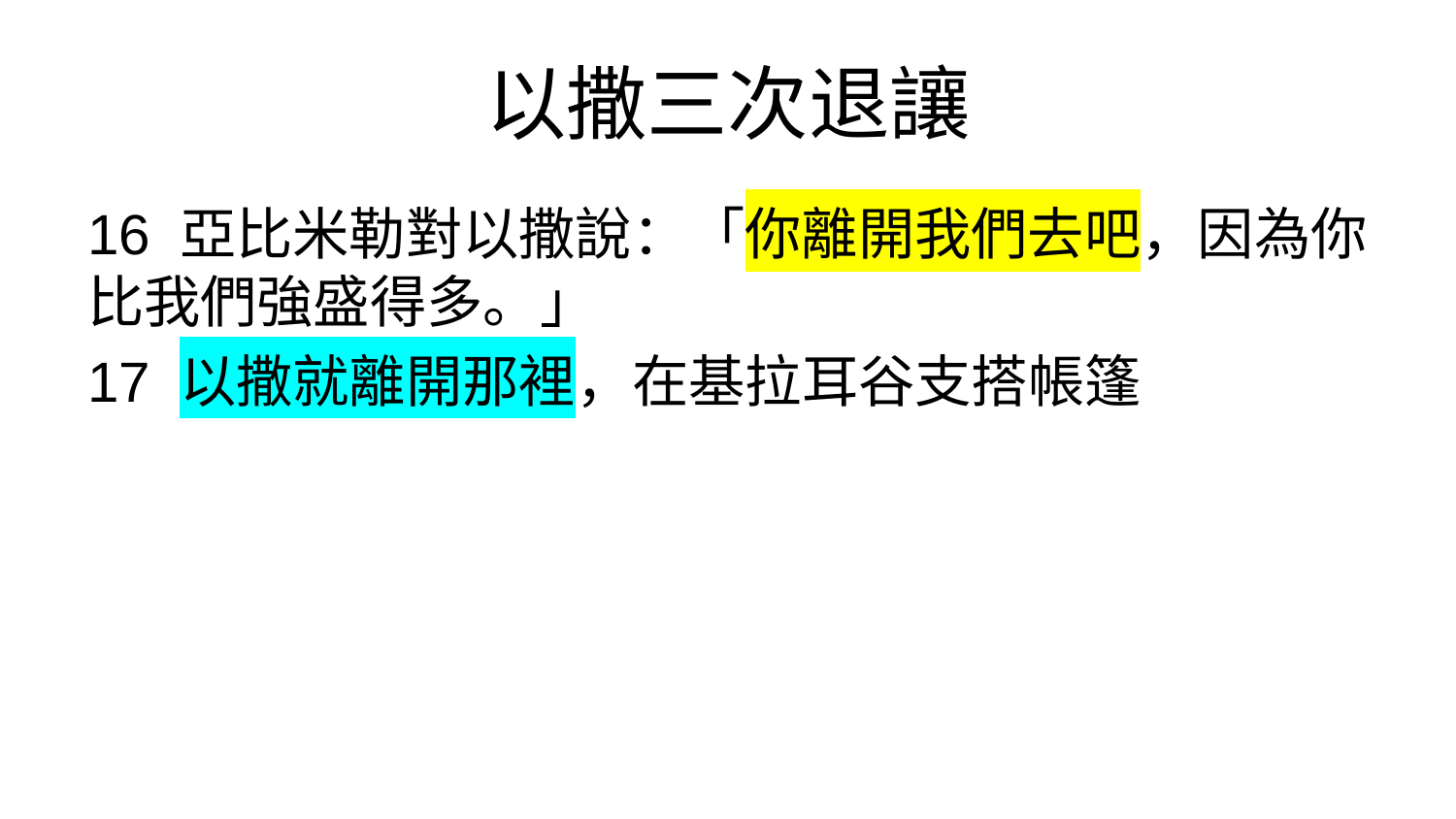

# 以撒三次退讓
16 亞比米勒對以撒說：「你離開我們去吧，因為你比我們強盛得多。」
17 以撒就離開那裡，在基拉耳谷支搭帳篷